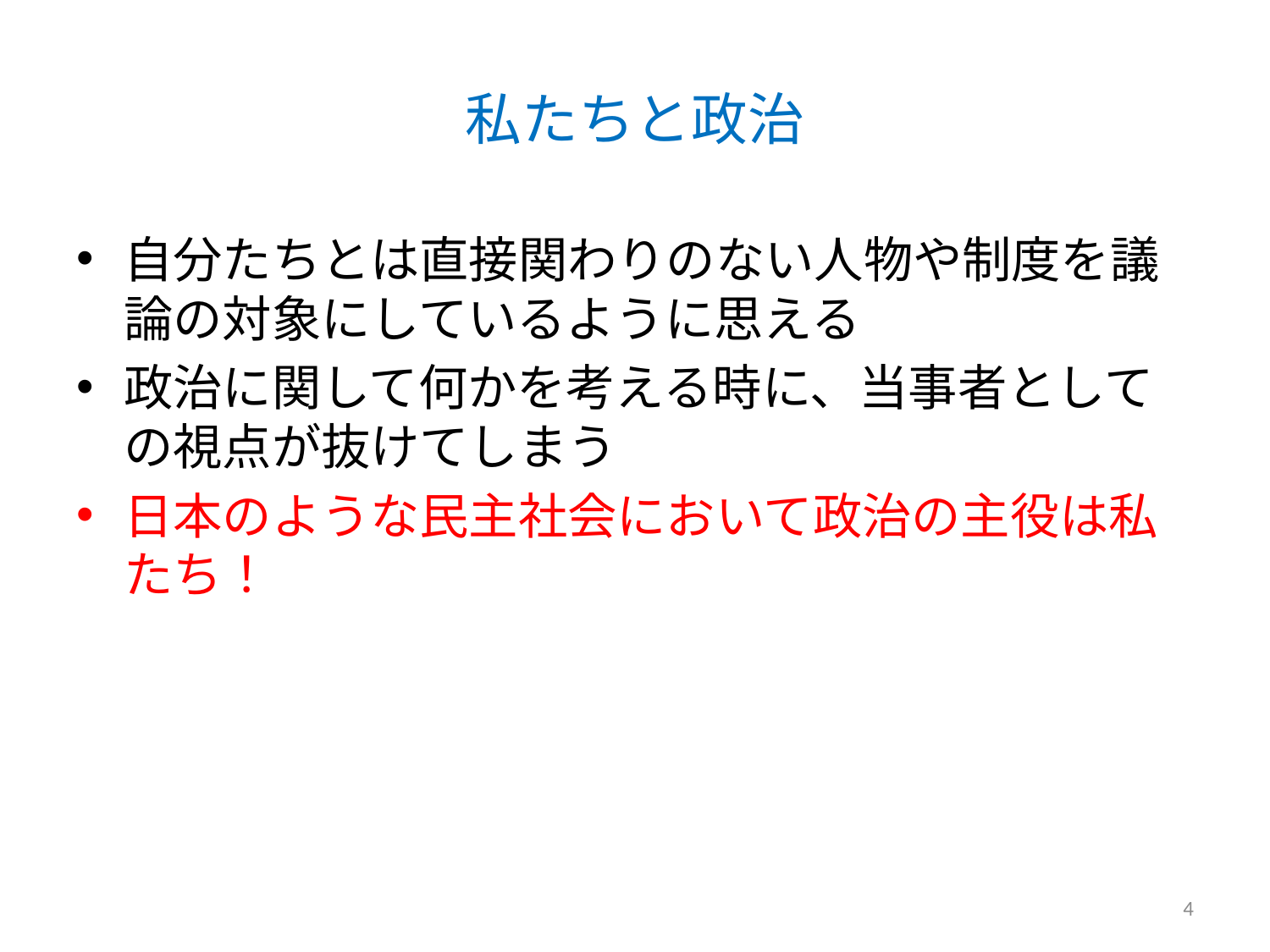

# 私たちと政治
自分たちとは直接関わりのない人物や制度を議論の対象にしているように思える
政治に関して何かを考える時に、当事者としての視点が抜けてしまう
日本のような民主社会において政治の主役は私たち！

4